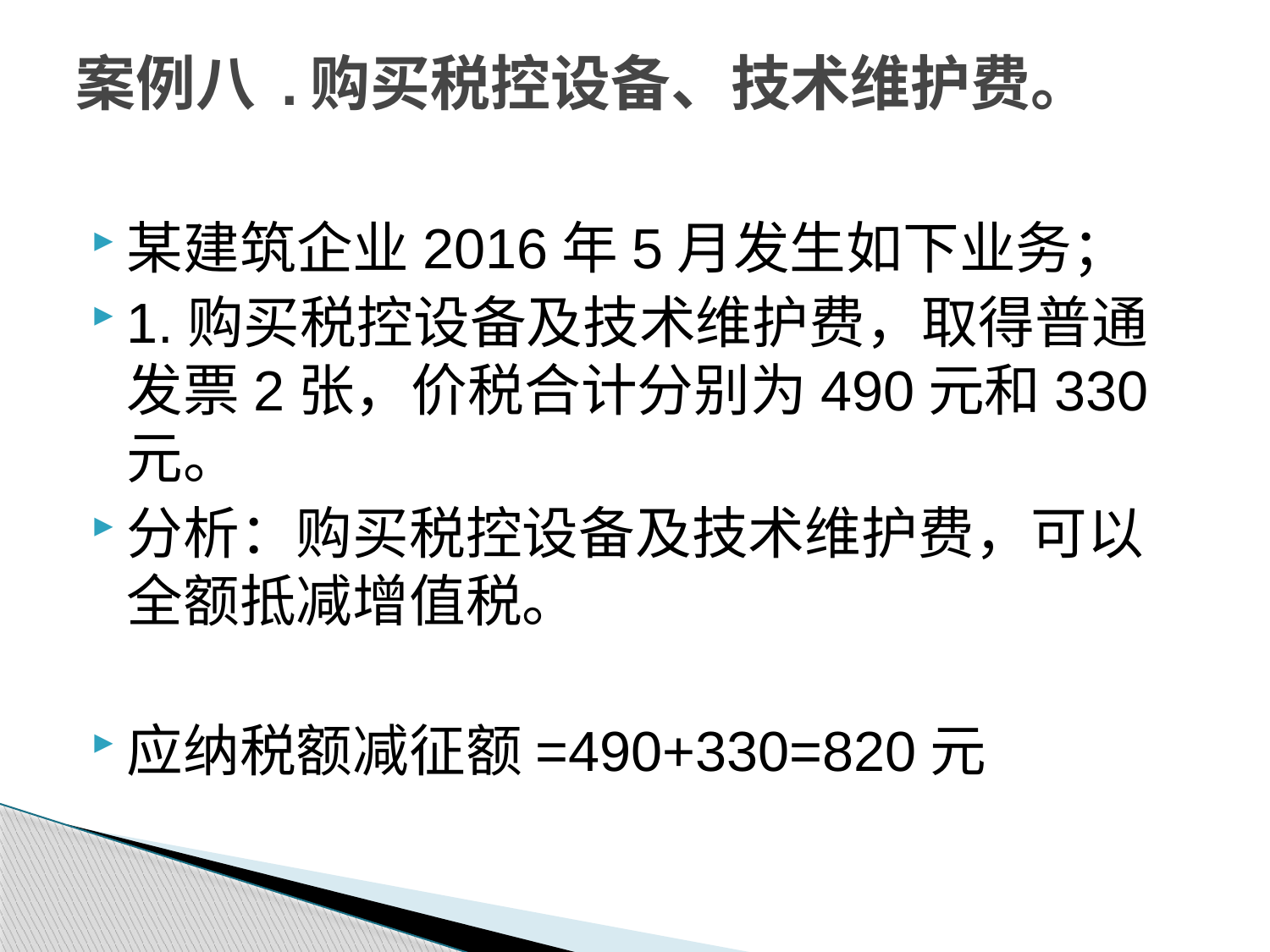

# 案例八 .购买税控设备、技术维护费。
某建筑企业2016年5月发生如下业务；
1.购买税控设备及技术维护费，取得普通发票2张，价税合计分别为490元和330元。
分析：购买税控设备及技术维护费，可以全额抵减增值税。

应纳税额减征额=490+330=820元